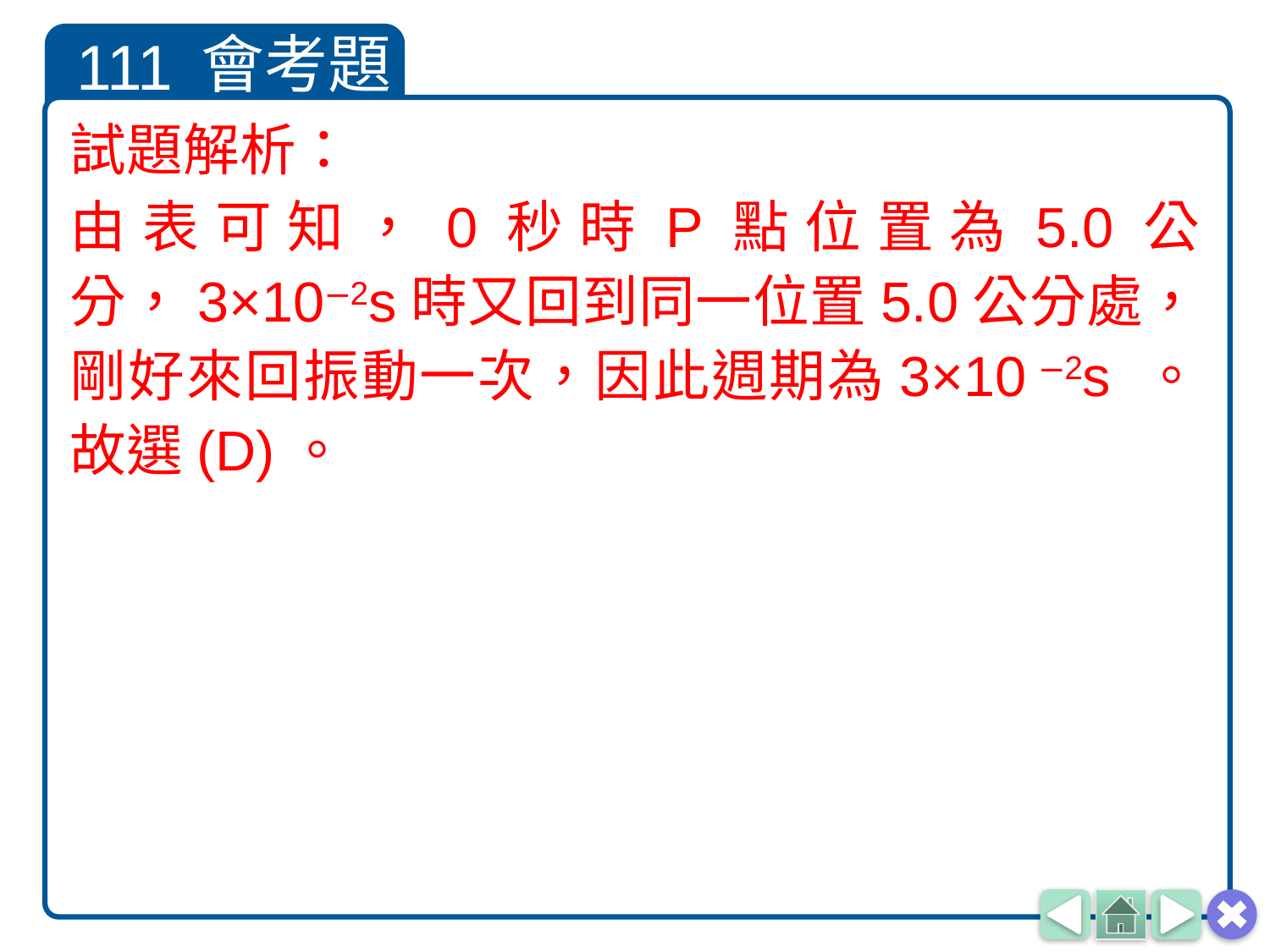

# 111
由表可知，0秒時P點位置為5.0公分，3×10−2s時又回到同一位置5.0公分處，剛好來回振動一次，因此週期為3×10 −2s 。故選(D)。